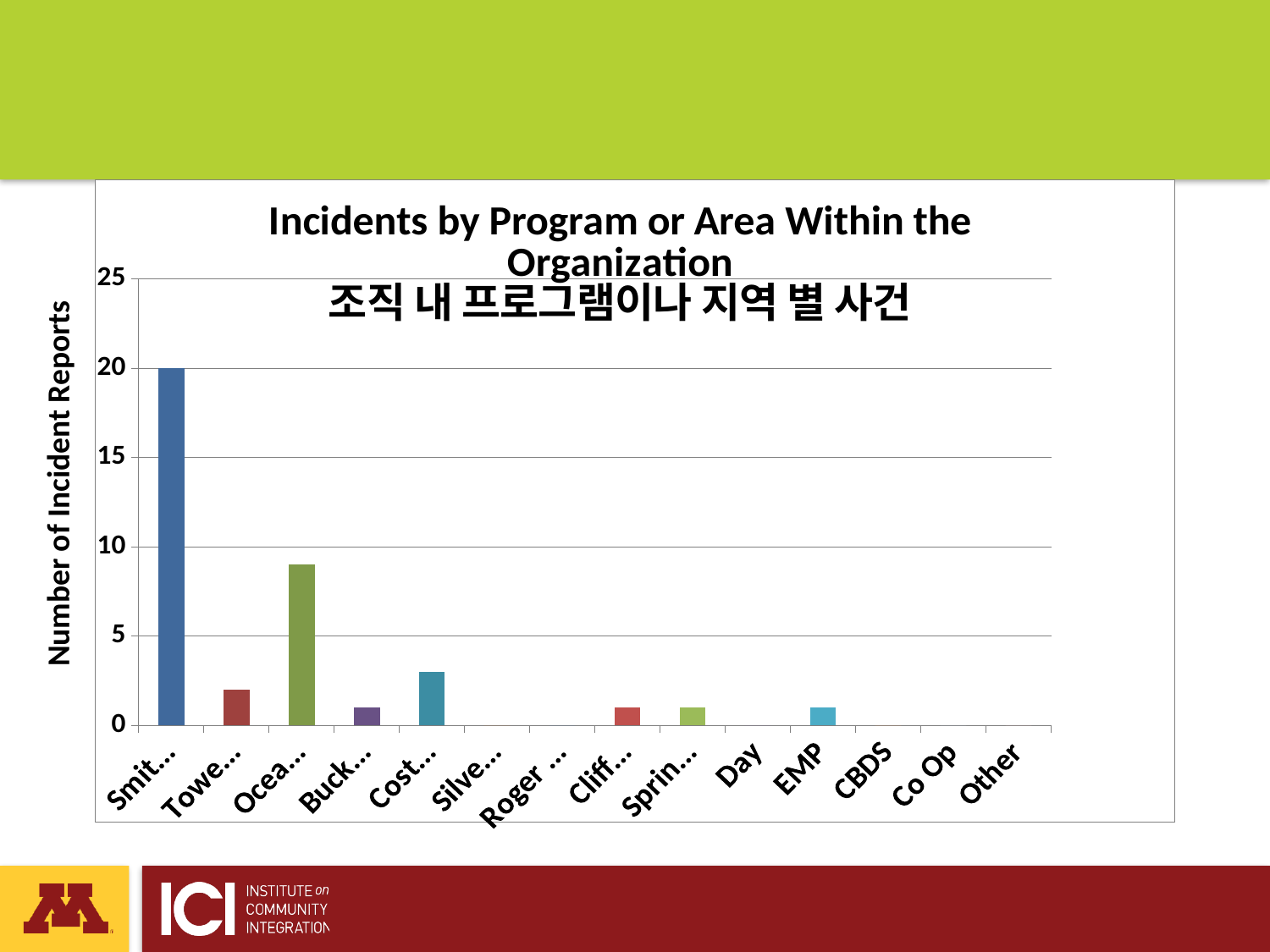

### Chart: Incidents by Program or Area Within the Organization
조직 내 프로그램이나 지역 별 사건

| Category |  |
|---|---|
| Smith St | 20.0 |
| Tower Rd | 2.0 |
| Ocean St | 9.0 |
| Buckingham | 1.0 |
| Costa Way | 3.0 |
| Silver St | 0.0 |
| Roger Circle | 0.0 |
| Cliff Ave | 1.0 |
| Spring St | 1.0 |
| Day Hab | 0.0 |
| EMP | 1.0 |
| CBDS | 0.0 |
| Co Op | 0.0 |
| Other | 0.0 |
# Where Are the Challenges Occurring?
Number of Incident Reports